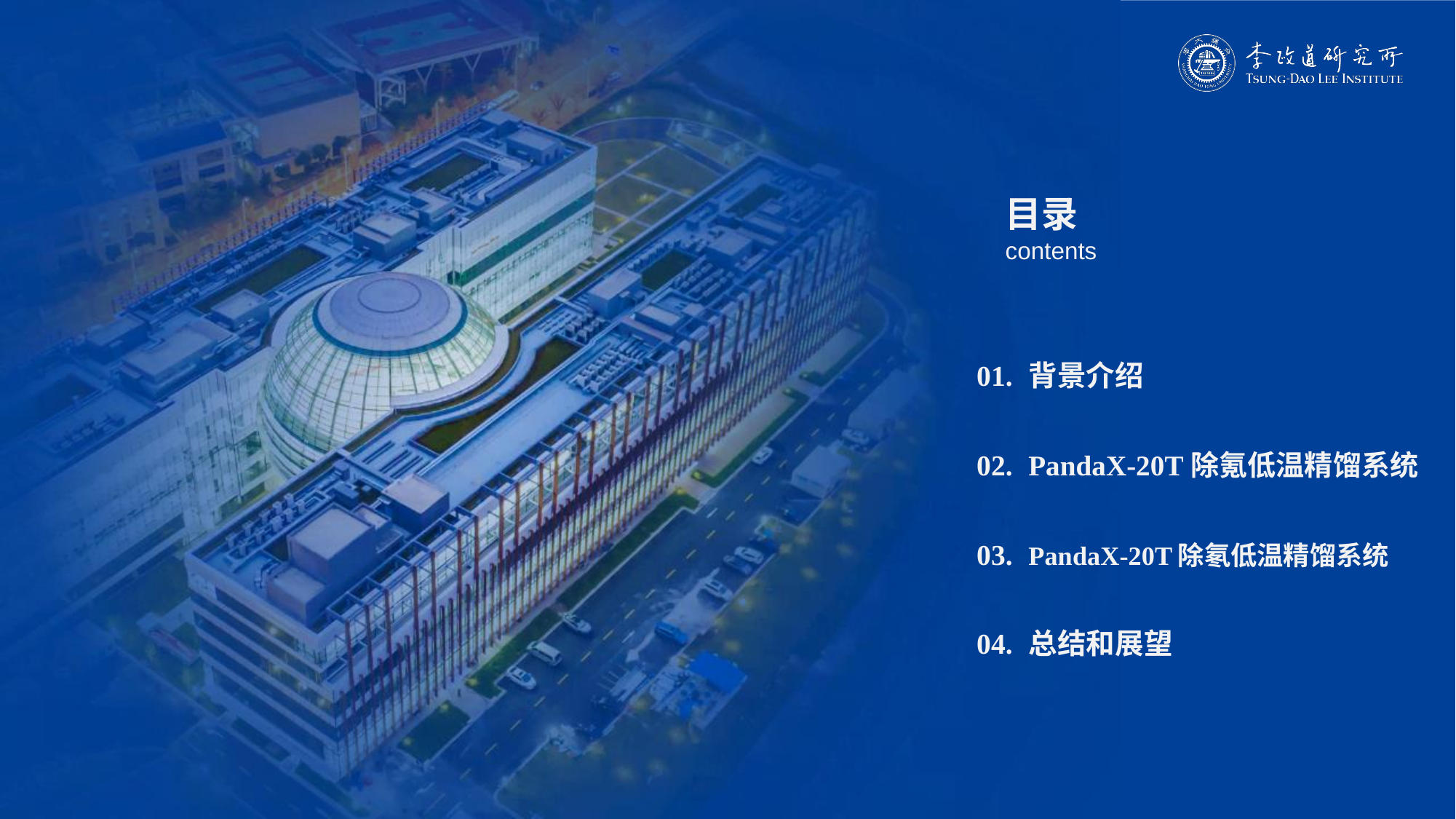

01.
背景介绍
02.
PandaX-20T除氪低温精馏系统
03.
PandaX-20T除氡低温精馏系统
04.
总结和展望